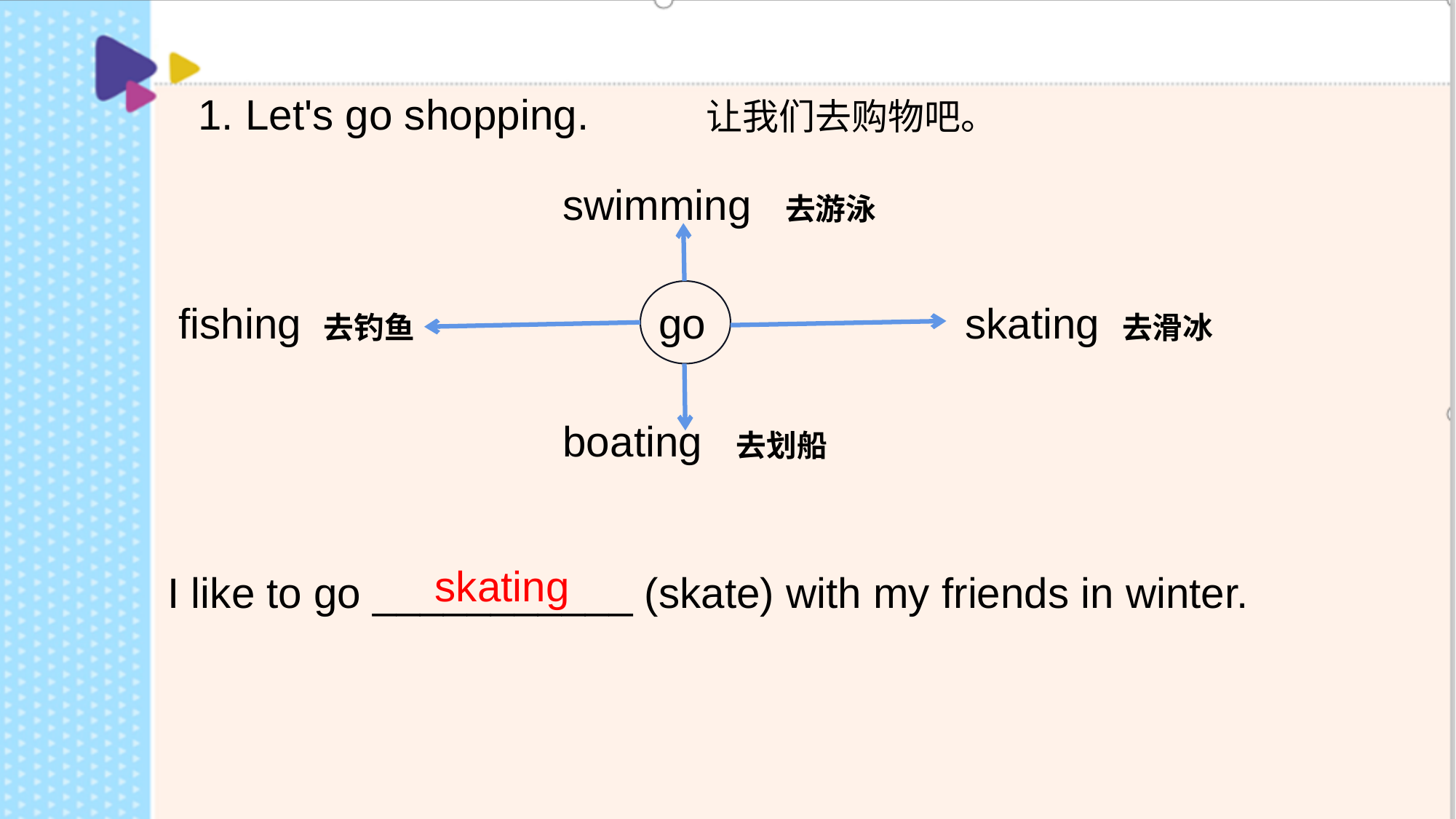

1. Let's go shopping.         让我们去购物吧。
   swimming  去游泳
   fishing 去钓鱼

go
  skating 去滑冰
   boating  去划船
I like to go ___________ (skate) with my friends in winter.

skating